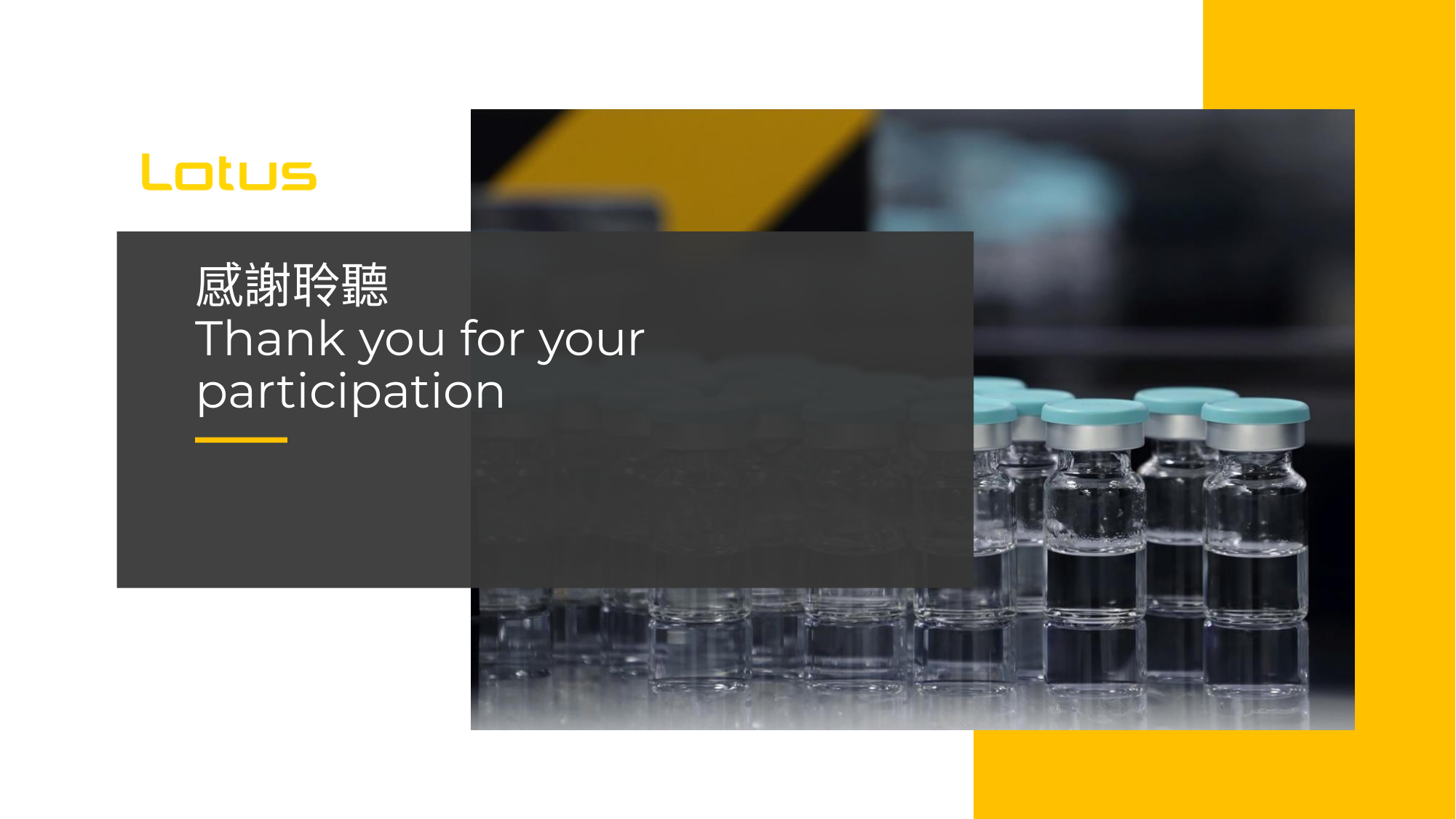

# 感謝聆聽 Thank you for your participation